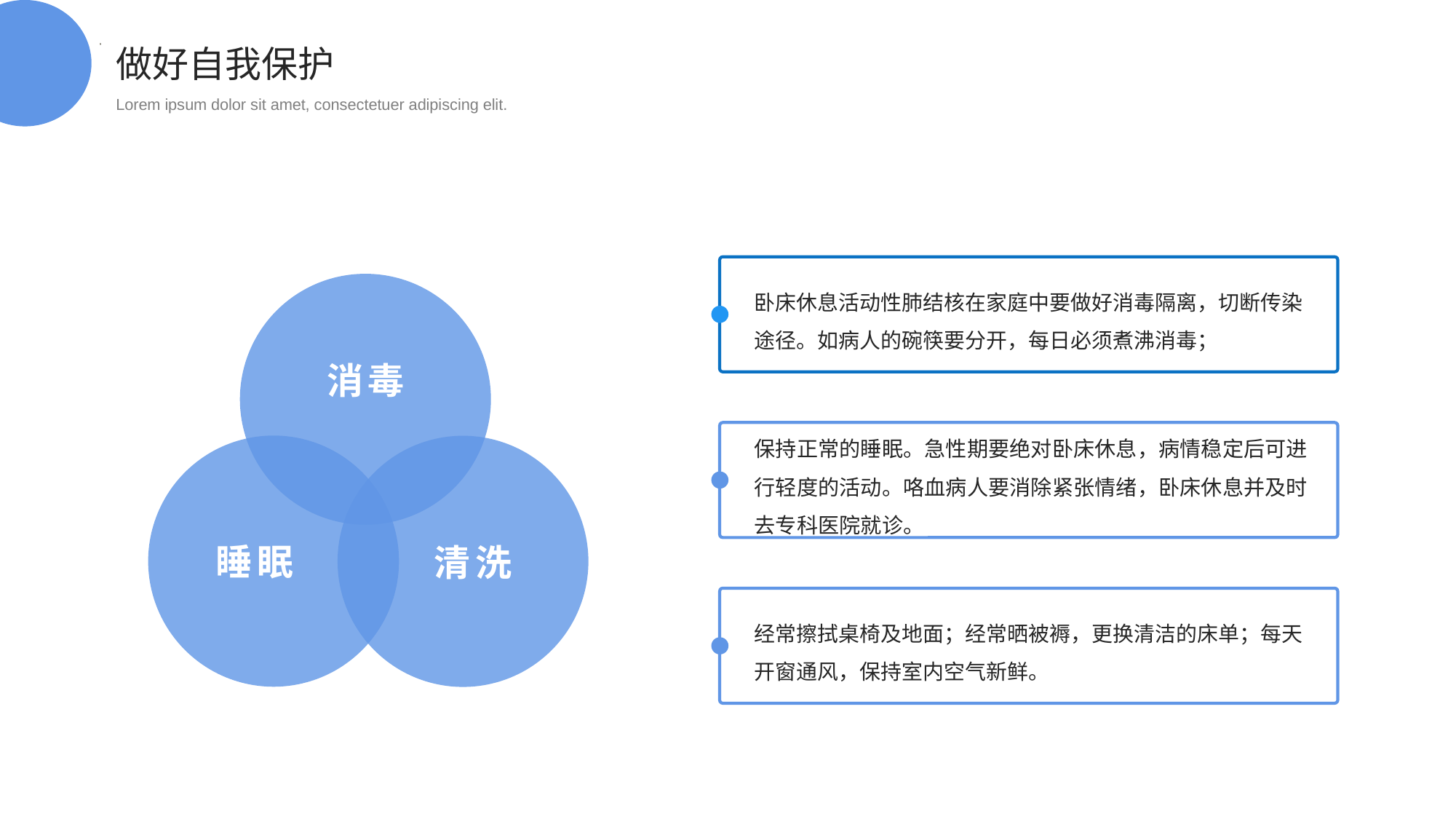

做好自我保护
Lorem ipsum dolor sit amet, consectetuer adipiscing elit.

卧床休息活动性肺结核在家庭中要做好消毒隔离，切断传染途径。如病人的碗筷要分开，每日必须煮沸消毒；

消毒

保持正常的睡眠。急性期要绝对卧床休息，病情稳定后可进行轻度的活动。咯血病人要消除紧张情绪，卧床休息并及时去专科医院就诊。

睡眠
清洗

经常擦拭桌椅及地面；经常晒被褥，更换清洁的床单；每天开窗通风，保持室内空气新鲜。